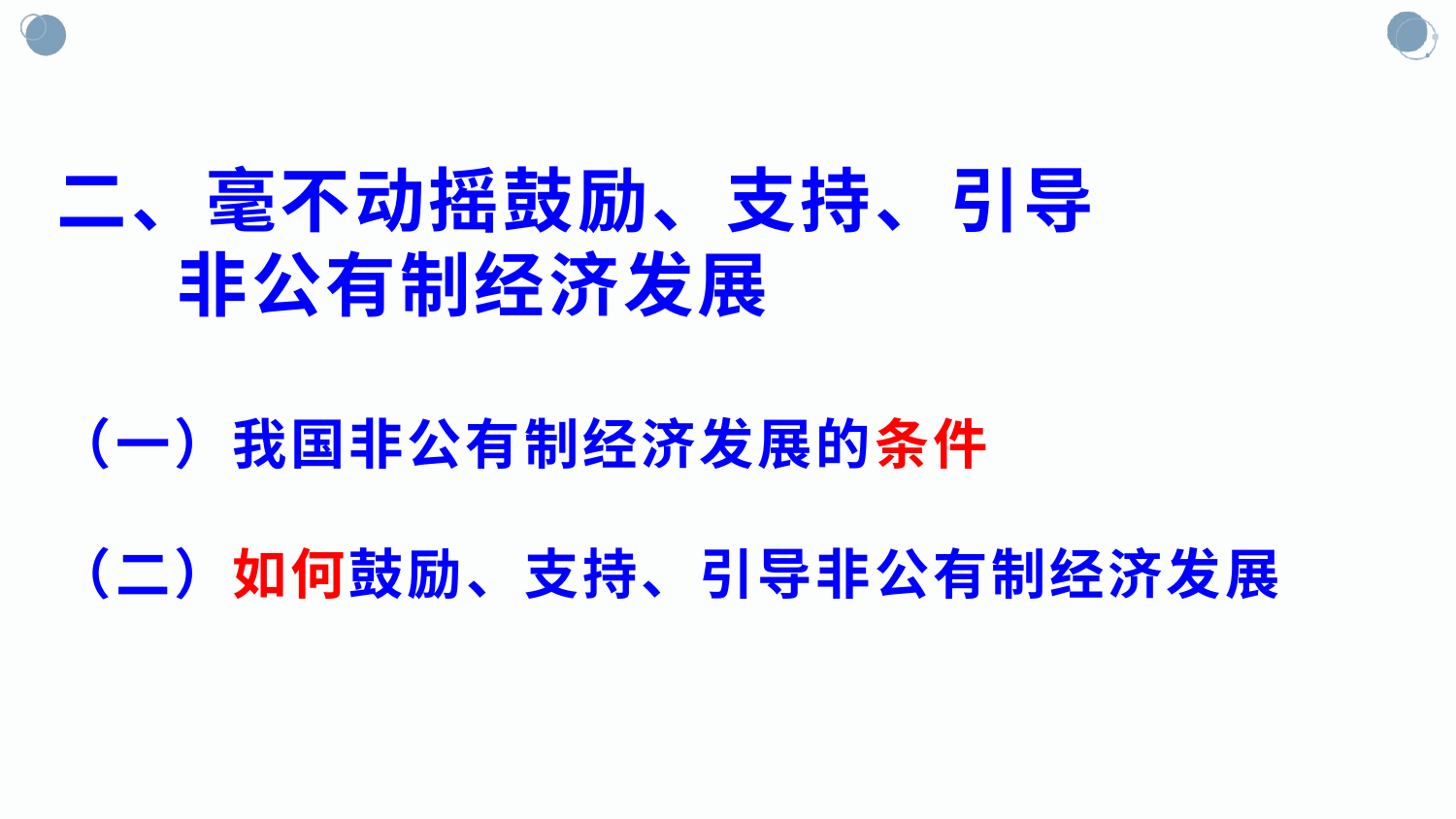

# 二、毫不动摇鼓励、支持、引导 非公有制经济发展 （一）我国非公有制经济发展的条件 （二）如何鼓励、支持、引导非公有制经济发展